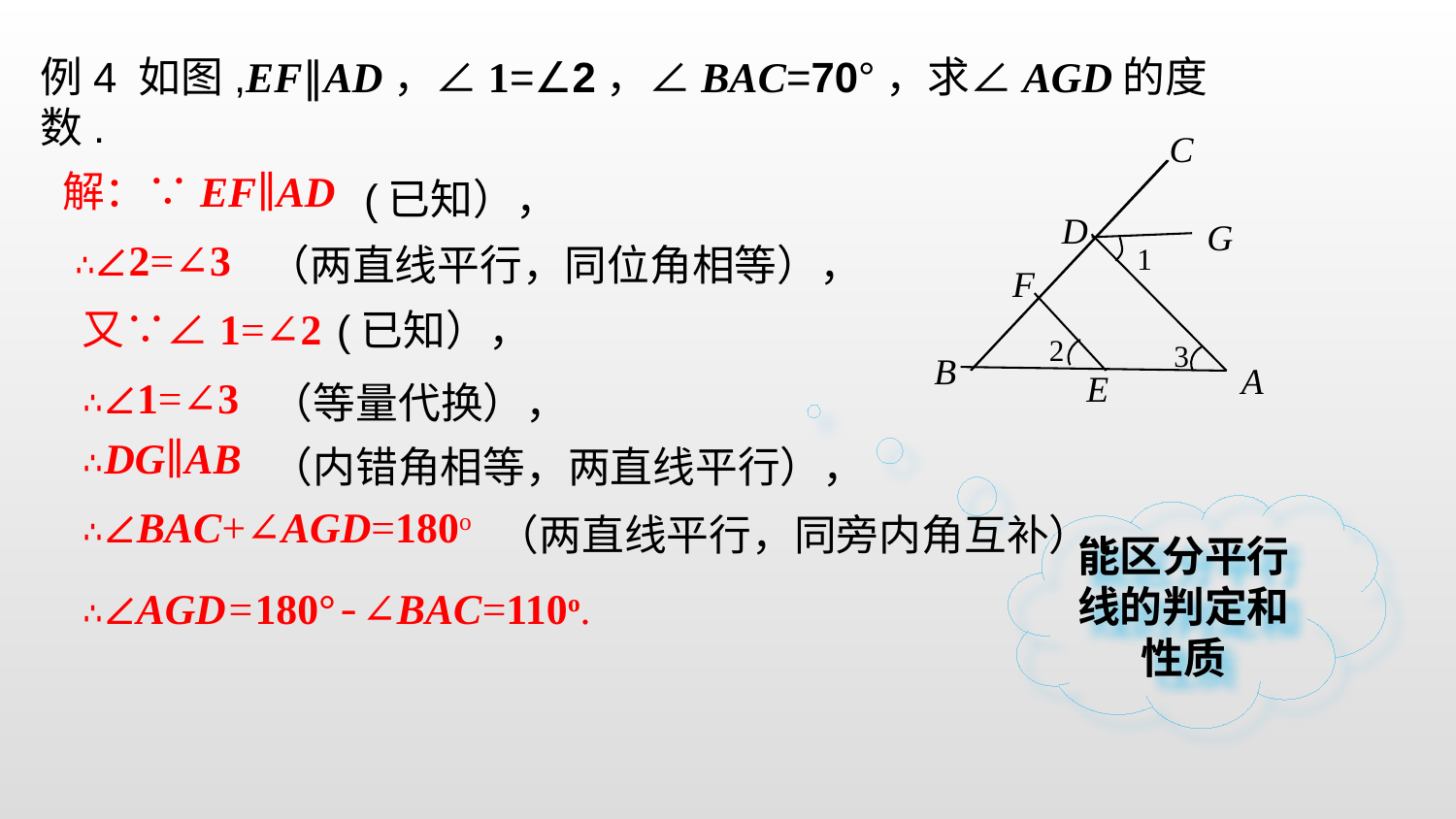

例4 如图,EF∥AD，∠1=∠2，∠BAC=70°，求∠AGD的度数.
C
D
G
1

F
2
3

B

A
E
解：∵EF∥AD
(已知），
 ∴∠2=∠3
（两直线平行，同位角相等），
又∵∠1=∠2
(已知），
∴∠1=∠3
（等量代换），
∴DG∥AB
（内错角相等，两直线平行），
∴∠BAC+∠AGD=180o
能区分平行线的判定和性质
（两直线平行，同旁内角互补）,
∴∠AGD=180°-∠BAC=110o.